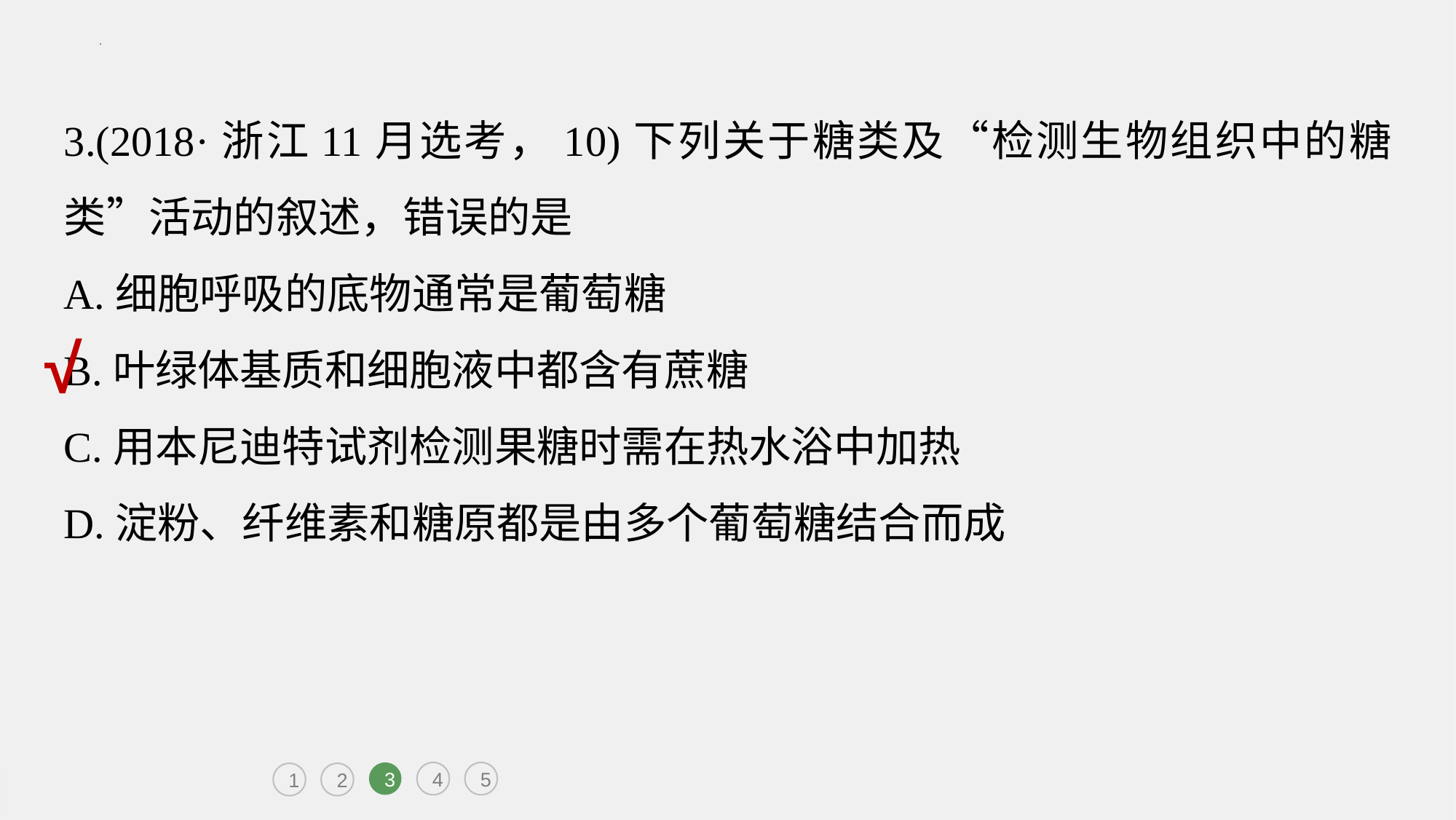

3.(2018·浙江11月选考，10)下列关于糖类及“检测生物组织中的糖类”活动的叙述，错误的是
A.细胞呼吸的底物通常是葡萄糖
B.叶绿体基质和细胞液中都含有蔗糖
C.用本尼迪特试剂检测果糖时需在热水浴中加热
D.淀粉、纤维素和糖原都是由多个葡萄糖结合而成
√
3
4
5
1
2